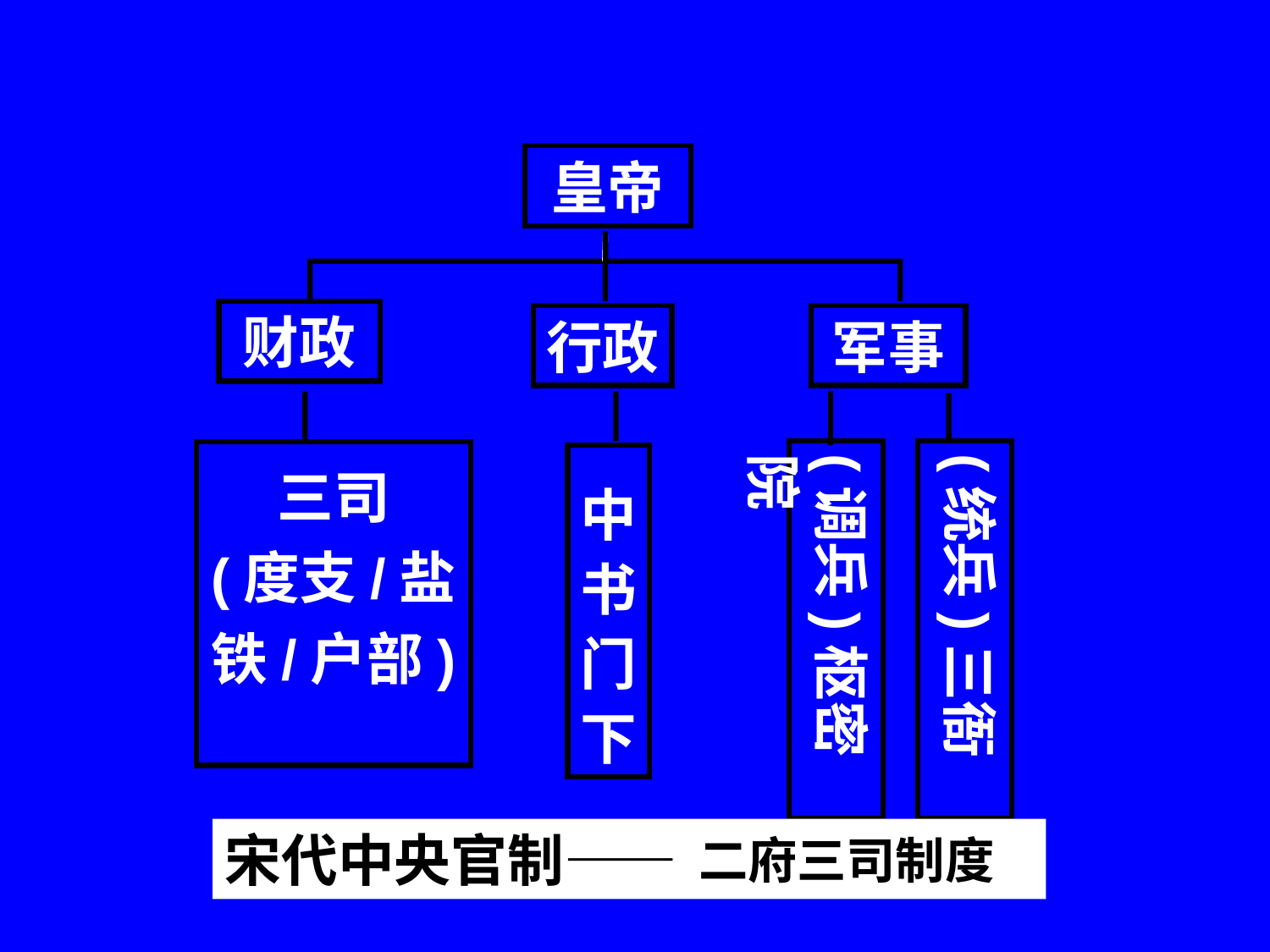

皇帝

财政
行政
军事

(调兵)枢密院
(统兵)三衙
三司
(度支/盐铁/户部)

中
书
门
下
宋代中央官制——
二府三司制度